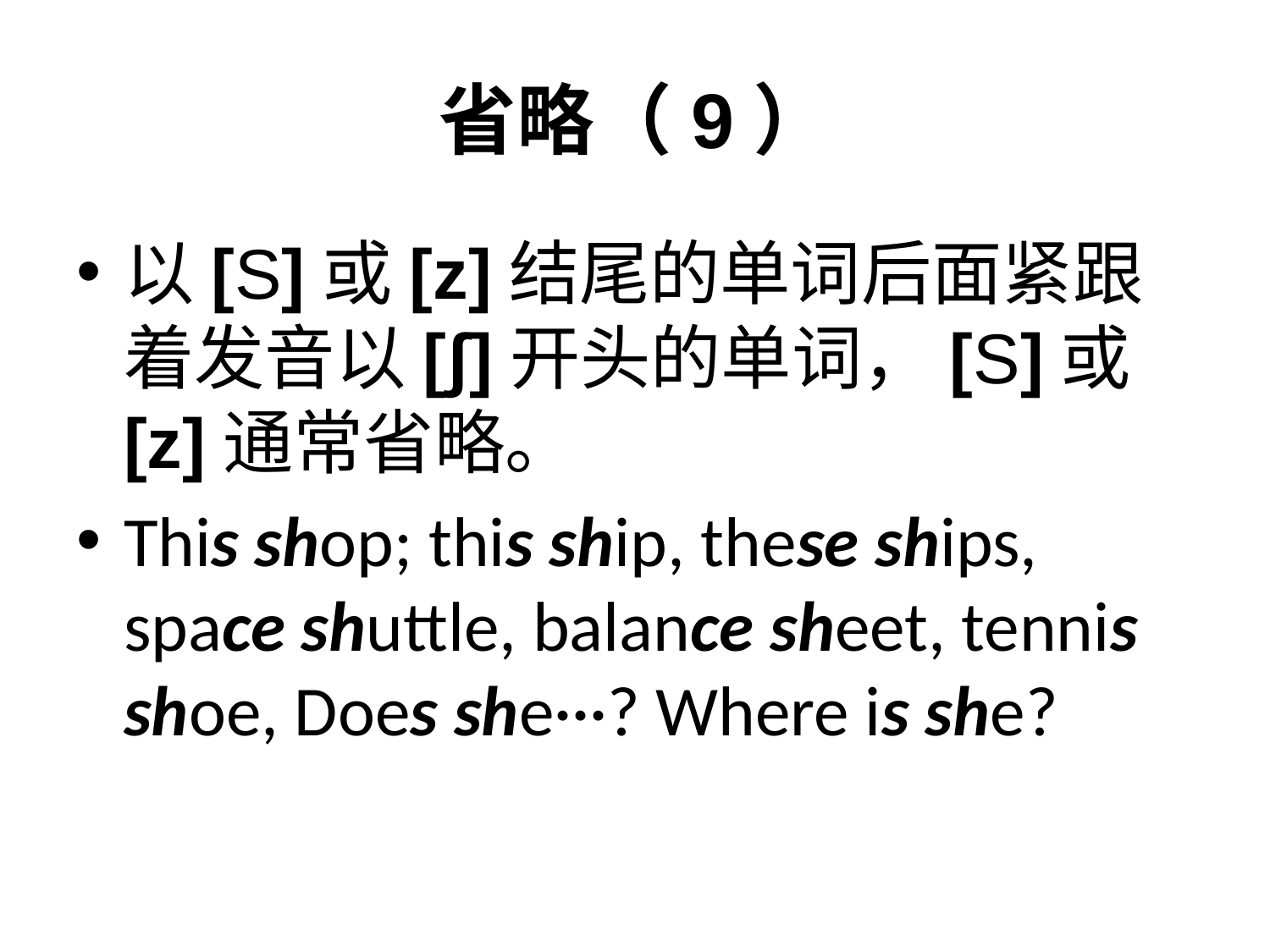

# 省略（9）
以[Ѕ]或[z]结尾的单词后面紧跟着发音以[ʃ]开头的单词，[Ѕ]或[z]通常省略。
This shop; this ship, these ships, space shuttle, balance sheet, tennis shoe, Does she···? Where is she?